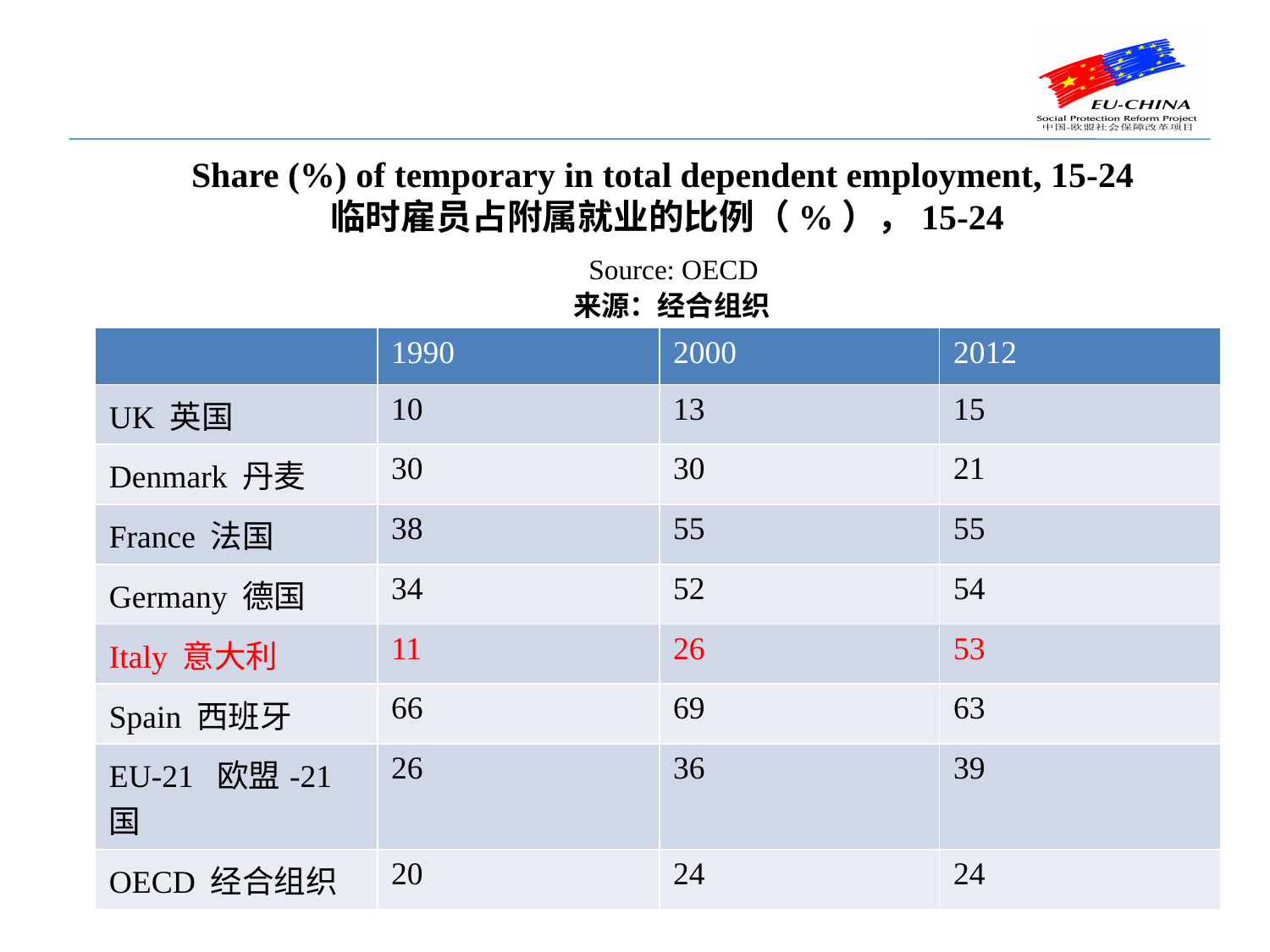

# Share (%) of temporary in total dependent employment, 15-24 临时雇员占附属就业的比例（%），15-24 Source: OECD 来源：经合组织
|  | 1990 | 2000 | 2012 |
| --- | --- | --- | --- |
| UK 英国 | 10 | 13 | 15 |
| Denmark 丹麦 | 30 | 30 | 21 |
| France 法国 | 38 | 55 | 55 |
| Germany 德国 | 34 | 52 | 54 |
| Italy 意大利 | 11 | 26 | 53 |
| Spain 西班牙 | 66 | 69 | 63 |
| EU-21 欧盟-21国 | 26 | 36 | 39 |
| OECD 经合组织 | 20 | 24 | 24 |